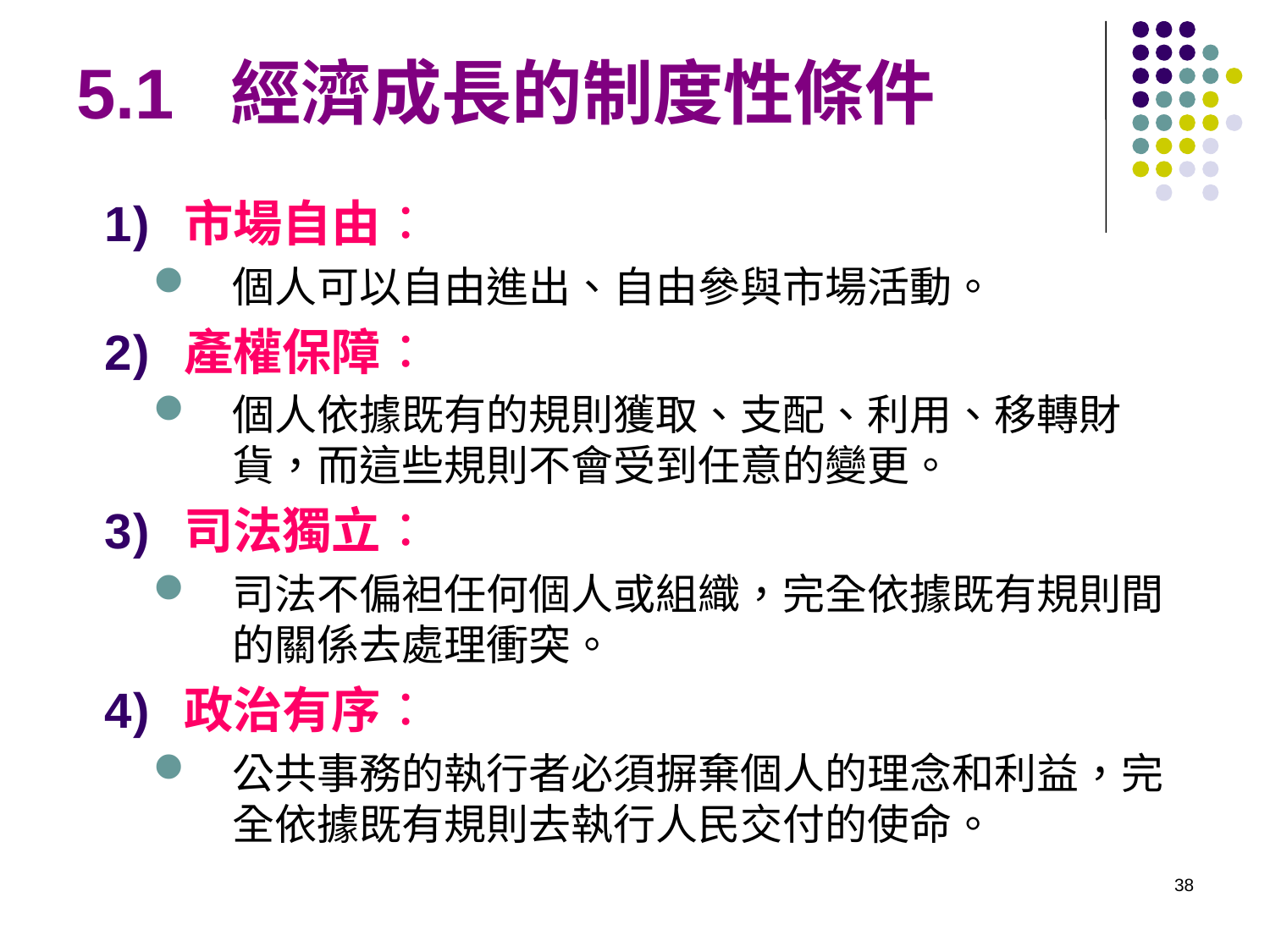

# 5.1  經濟成長的制度性條件
市場自由：
個人可以自由進出、自由參與市場活動。
產權保障：
個人依據既有的規則獲取、支配、利用、移轉財貨，而這些規則不會受到任意的變更。
司法獨立：
司法不偏袒任何個人或組織，完全依據既有規則間的關係去處理衝突。
政治有序：
公共事務的執行者必須摒棄個人的理念和利益，完全依據既有規則去執行人民交付的使命。
38